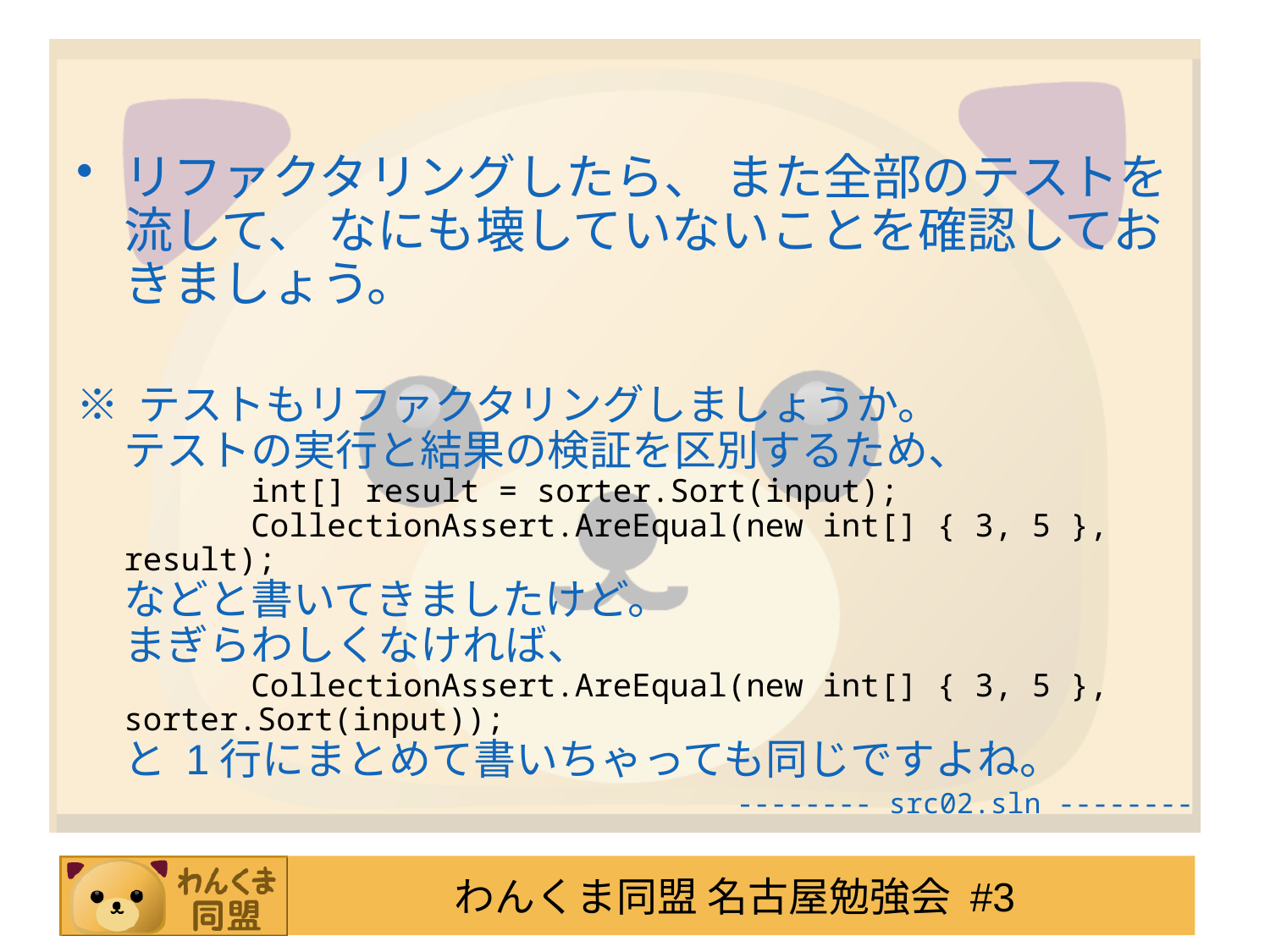

#
リファクタリングしたら、 また全部のテストを流して、 なにも壊していないことを確認しておきましょう。

※ テストもリファクタリングしましょうか。
テストの実行と結果の検証を区別するため、
	int[] result = sorter.Sort(input);
	CollectionAssert.AreEqual(new int[] { 3, 5 }, result);
などと書いてきましたけど。
まぎらわしくなければ、
	CollectionAssert.AreEqual(new int[] { 3, 5 }, sorter.Sort(input));
と 1行にまとめて書いちゃっても同じですよね。
-------- src02.sln --------